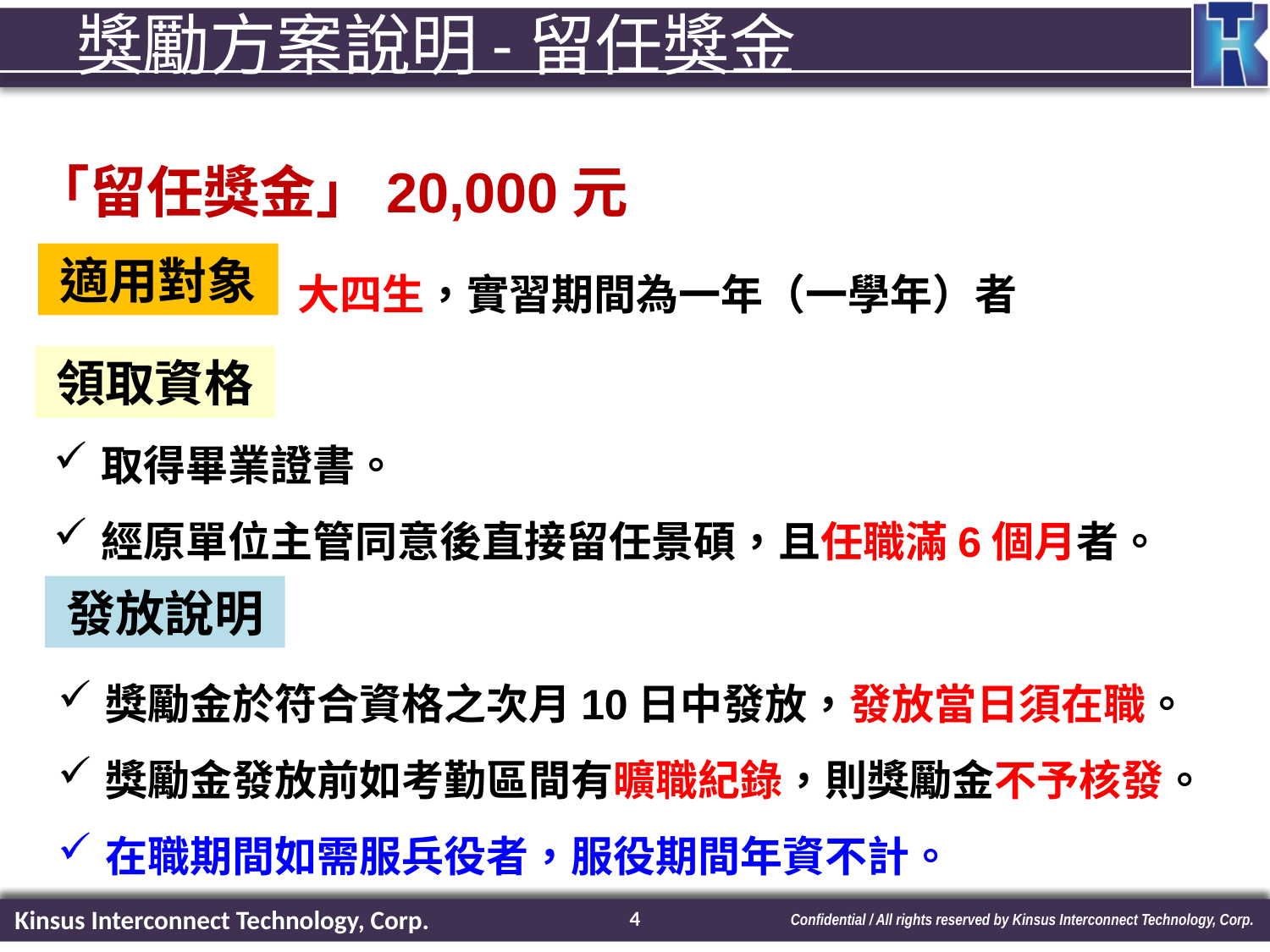

# 獎勵方案說明-留任獎金
「留任獎金」20,000元
大四生，實習期間為一年（一學年）者
適用對象
領取資格
取得畢業證書。
經原單位主管同意後直接留任景碩，且任職滿6個月者。
發放說明
獎勵金於符合資格之次月10日中發放，發放當日須在職。
獎勵金發放前如考勤區間有曠職紀錄，則獎勵金不予核發。
在職期間如需服兵役者，服役期間年資不計。
4